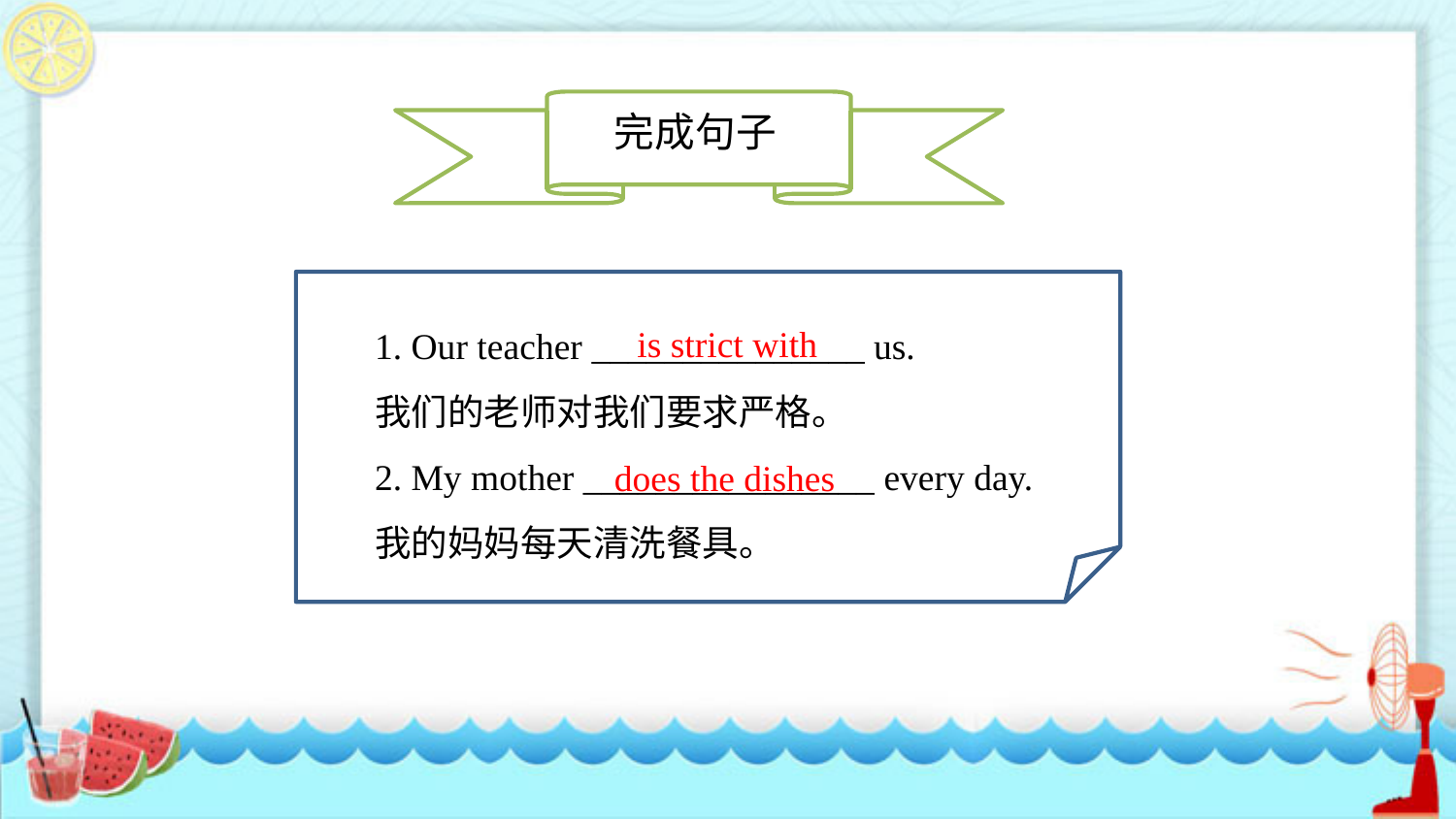

完成句子

1. Our teacher _______________ us.
我们的老师对我们要求严格。
2. My mother ________________ every day.
我的妈妈每天清洗餐具。

is strict with
does the dishes